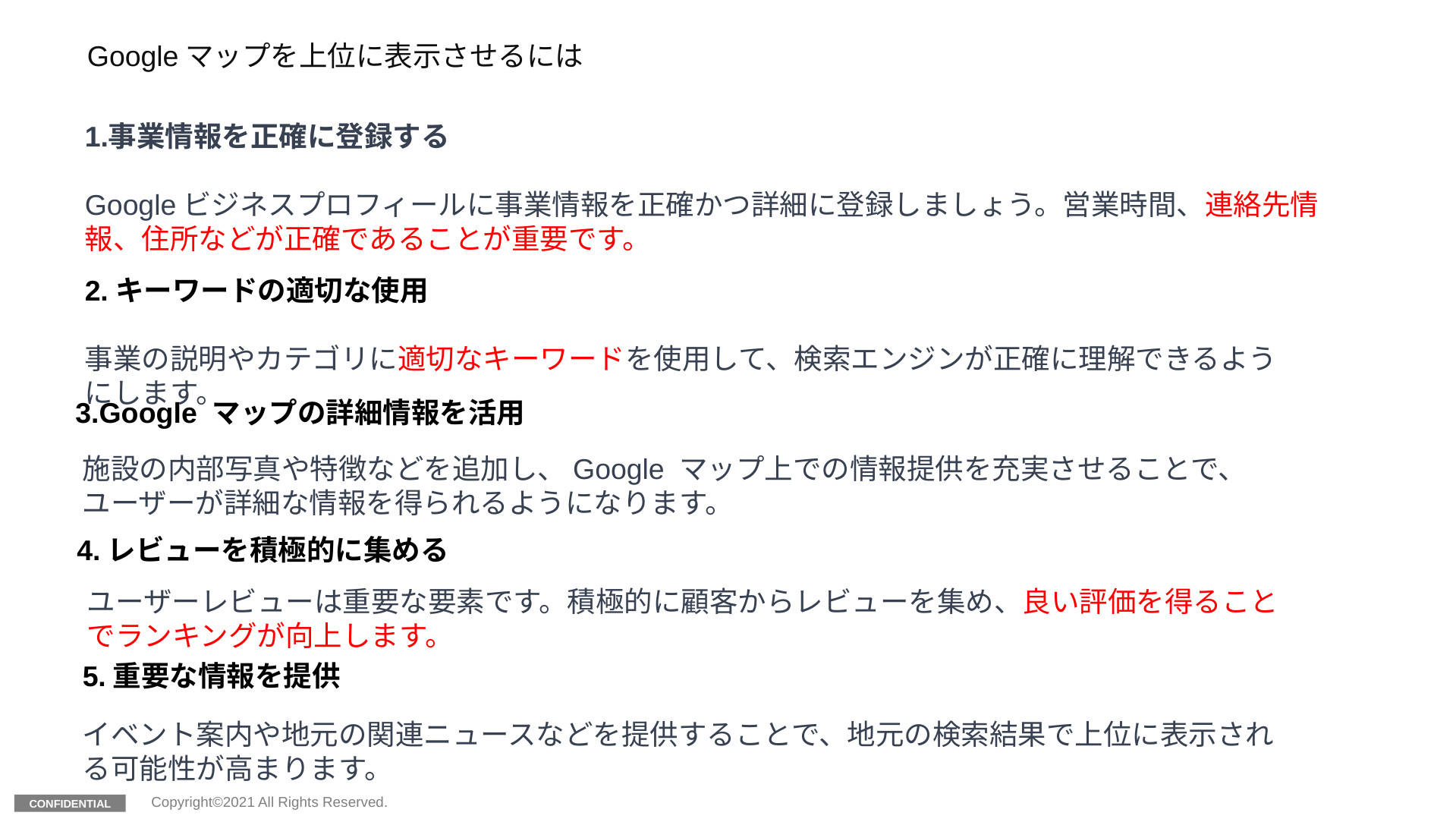

Googleマップを上位に表示させるには
事業情報を正確に登録する

Googleビジネスプロフィールに事業情報を正確かつ詳細に登録しましょう。営業時間、連絡先情報、住所などが正確であることが重要です。

2.キーワードの適切な使用

事業の説明やカテゴリに適切なキーワードを使用して、検索エンジンが正確に理解できるようにします。
3.Google マップの詳細情報を活用
施設の内部写真や特徴などを追加し、Google マップ上での情報提供を充実させることで、ユーザーが詳細な情報を得られるようになります。
4.レビューを積極的に集める
ユーザーレビューは重要な要素です。積極的に顧客からレビューを集め、良い評価を得ることでランキングが向上します。
5.重要な情報を提供
イベント案内や地元の関連ニュースなどを提供することで、地元の検索結果で上位に表示される可能性が高まります。